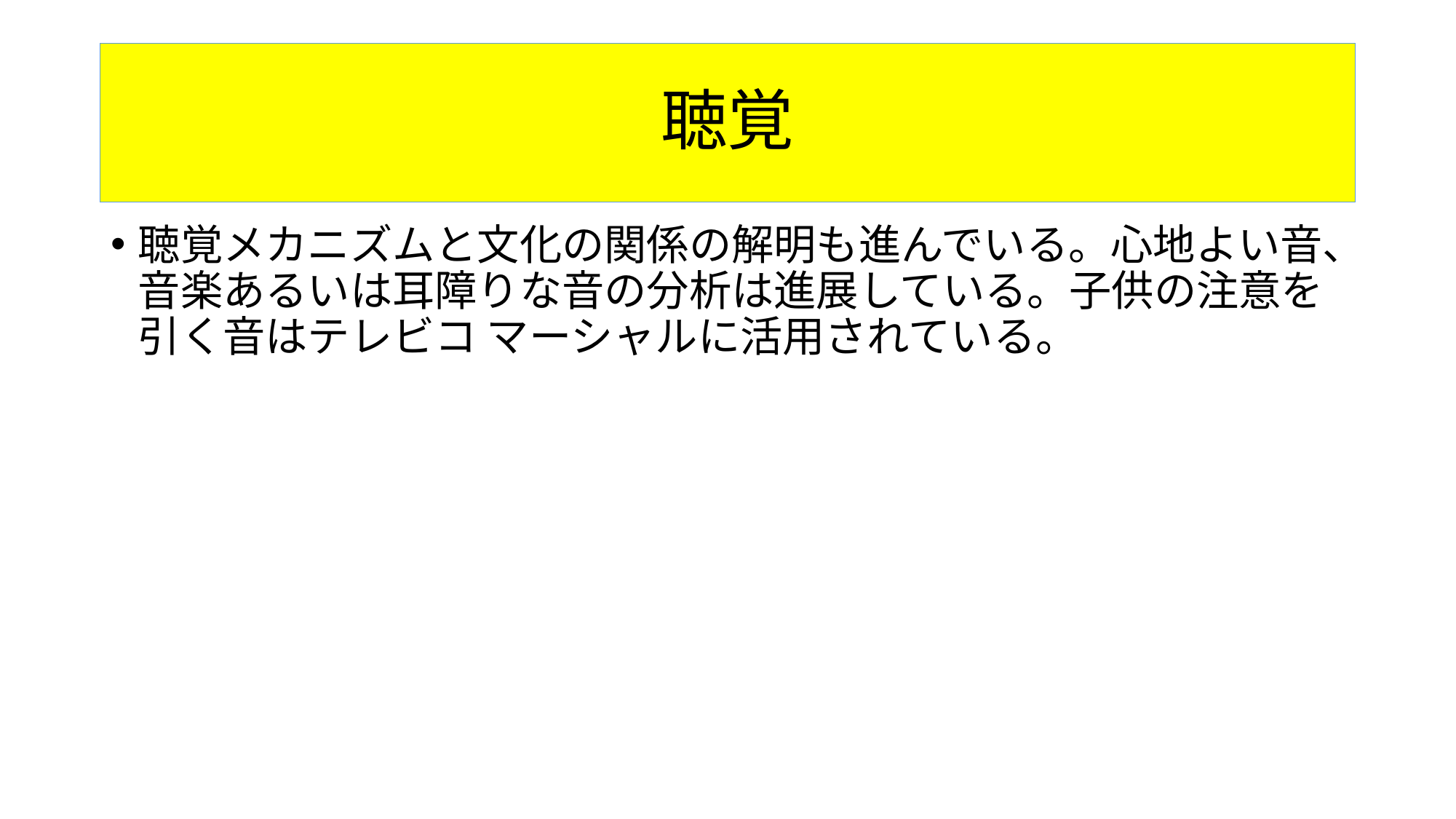

# 聴覚
聴覚メカニズムと文化の関係の解明も進んでいる。心地よい音、音楽あるいは耳障りな音の分析は進展している。子供の注意を引く音はテレビコ マーシャルに活用されている。